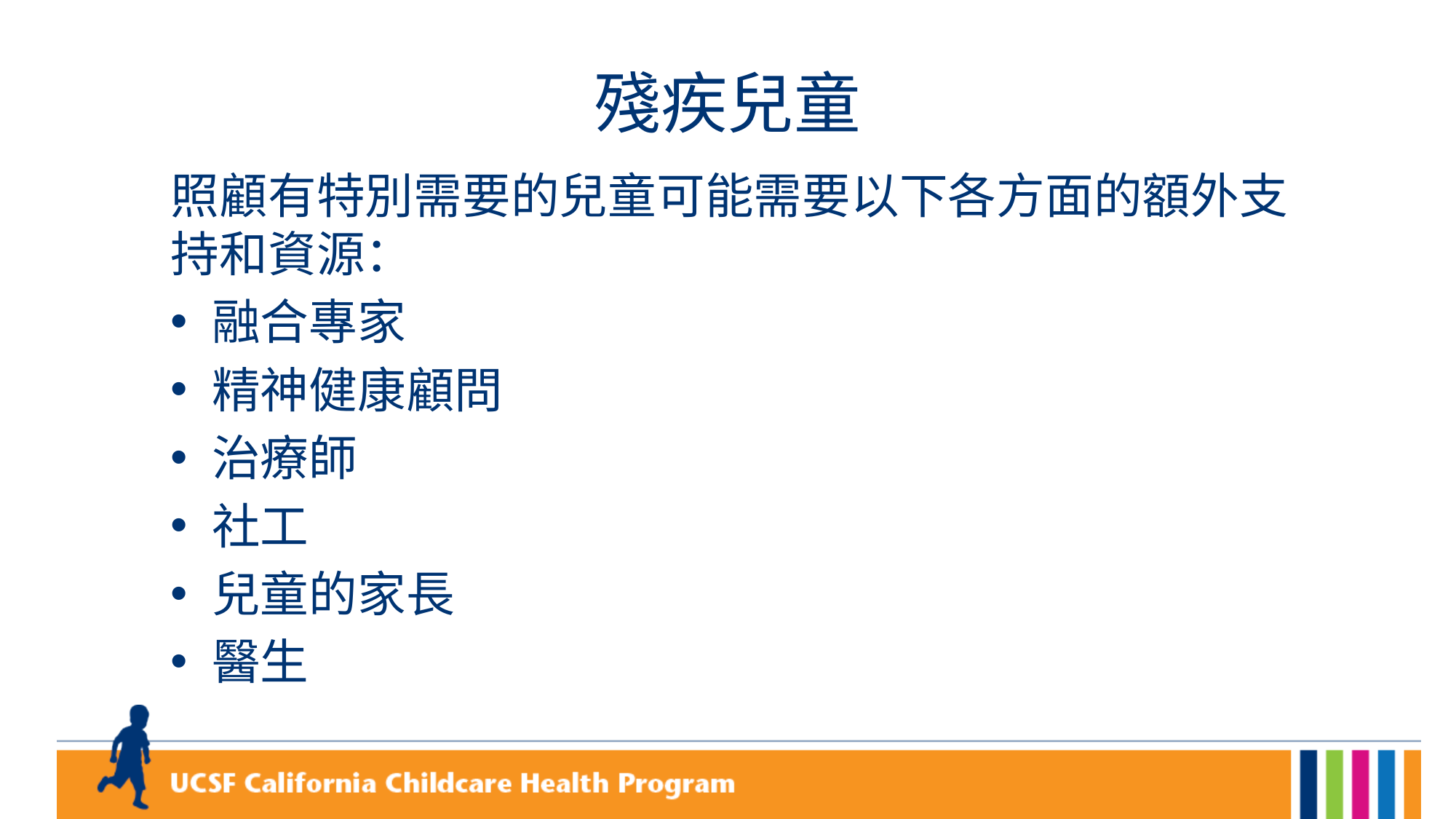

# 殘疾兒童
照顧有特別需要的兒童可能需要以下各方面的額外支持和資源：
融合專家
精神健康顧問
治療師
社工
兒童的家長
醫生